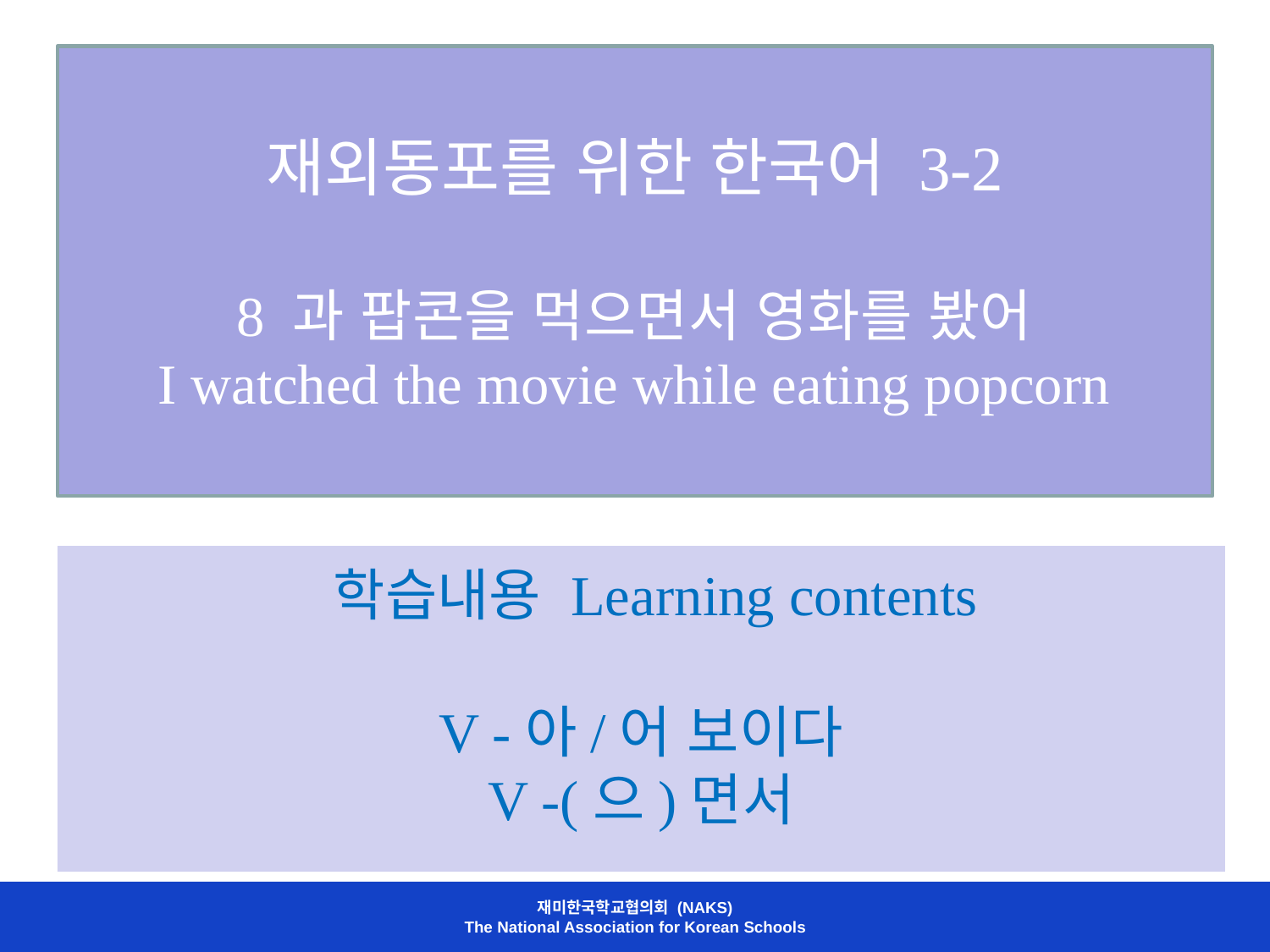

# 재외동포를 위한 한국어 3-2 8 과 팝콘을 먹으면서 영화를 봤어 I watched the movie while eating popcorn
 학습내용 Learning contents

V -아/어 보이다
V -(으)면서

재미한국학교협의회 (NAKS)
The National Association for Korean Schools